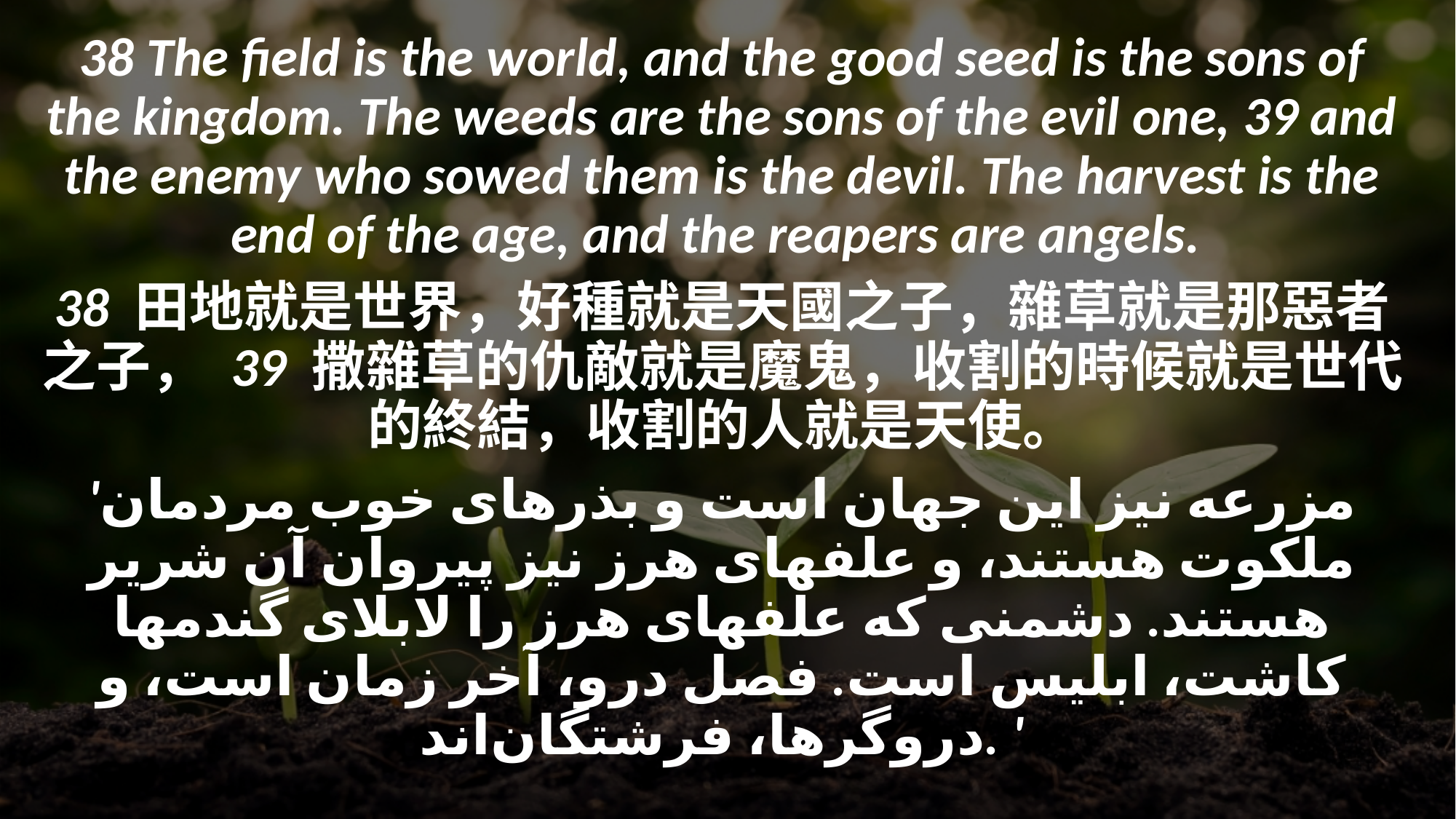

38 The field is the world, and the good seed is the sons of the kingdom. The weeds are the sons of the evil one, 39 and the enemy who sowed them is the devil. The harvest is the end of the age, and the reapers are angels.
38 田地就是世界，好種就是天國之子，雜草就是那惡者之子， 39 撒雜草的仇敵就是魔鬼，收割的時候就是世代的終結，收割的人就是天使。
'مزرعه نیز این جهان است و بذرهای خوب مردمان ملکوت هستند، و علفهای هرز نیز پیروان آن شریر هستند. دشمنی که علفهای هرز را لابلای گندمها کاشت، ابلیس است. فصل درو، آخر زمان است، و دروگرها، فرشتگان‌اند. '